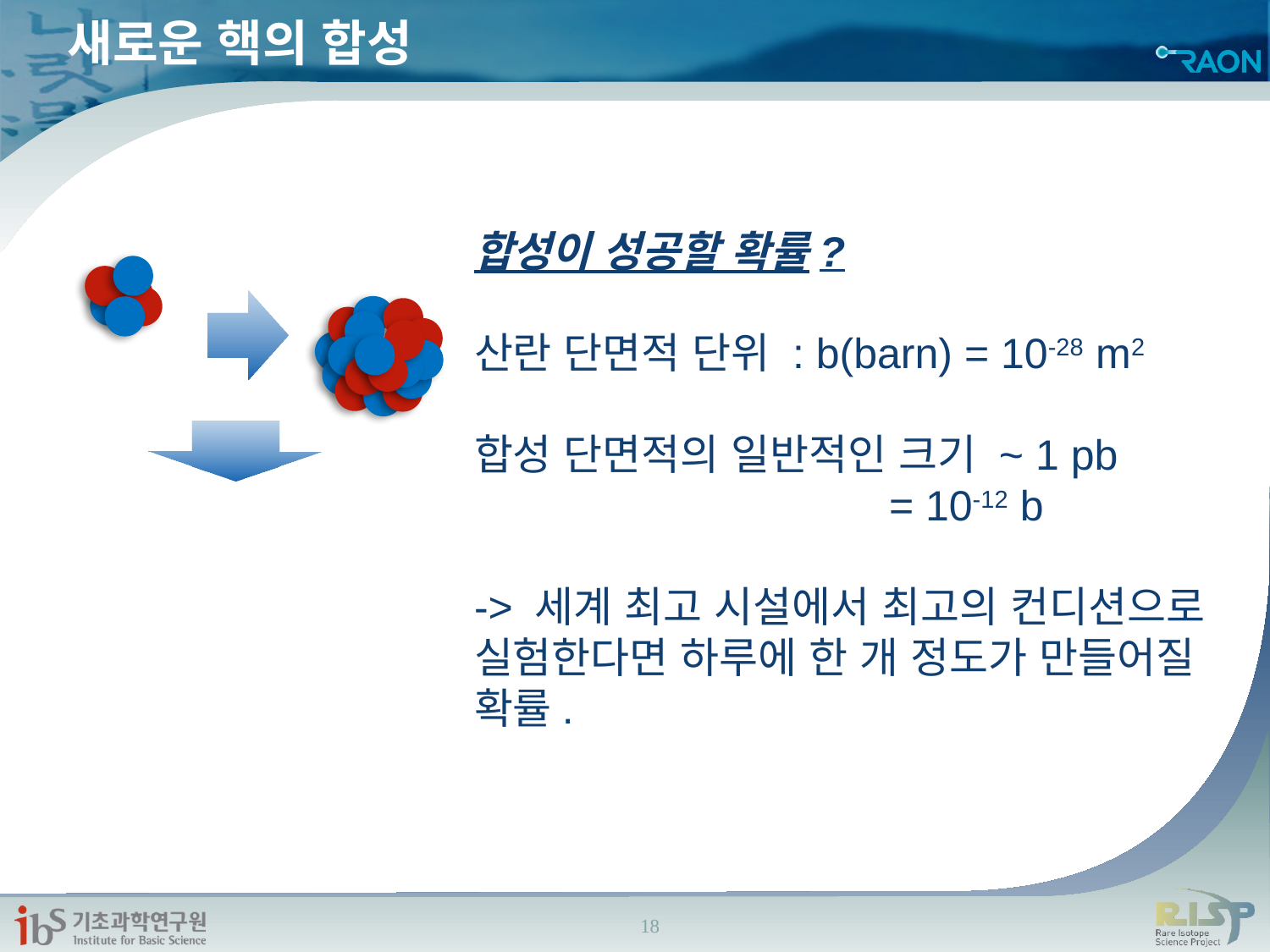

# 새로운 핵의 합성
합성이 성공할 확률?

산란 단면적 단위 : b(barn) = 10-28 m2

합성 단면적의 일반적인 크기 ~ 1 pb
                                   = 10-12 b

-> 세계 최고 시설에서 최고의 컨디션으로 실험한다면 하루에 한 개 정도가 만들어질 확률.

18